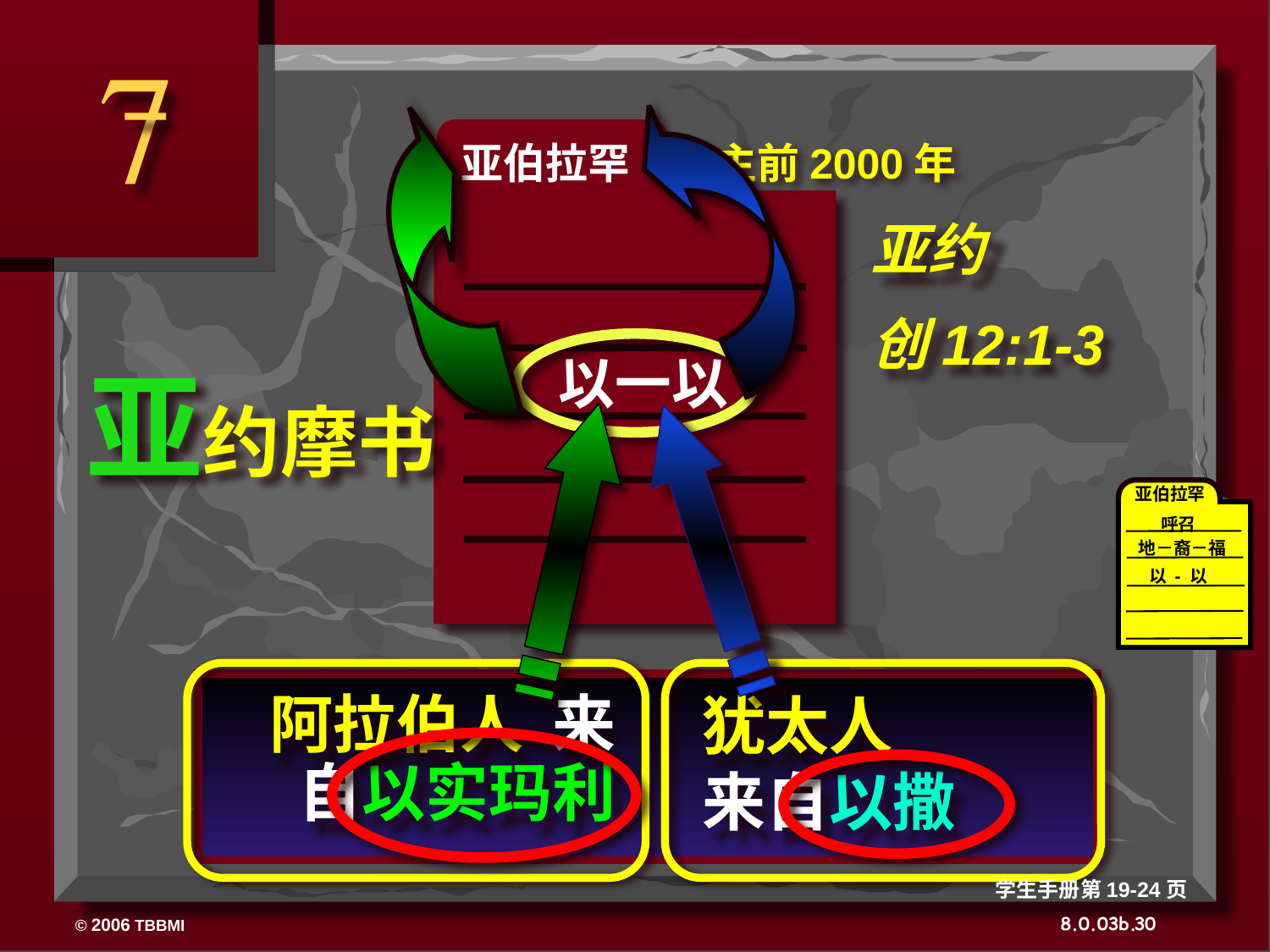

7

 亚伯拉罕
约主前2000年
ABRAHAM

亚约
创12:1-3

The CALL
L - S - B

以一以

亚约摩书

亚伯拉罕

呼召
  地－裔－福

以 - 以

   阿拉伯人  来自以实玛利

犹太人
来自以撒

学生手册第19-24页

30